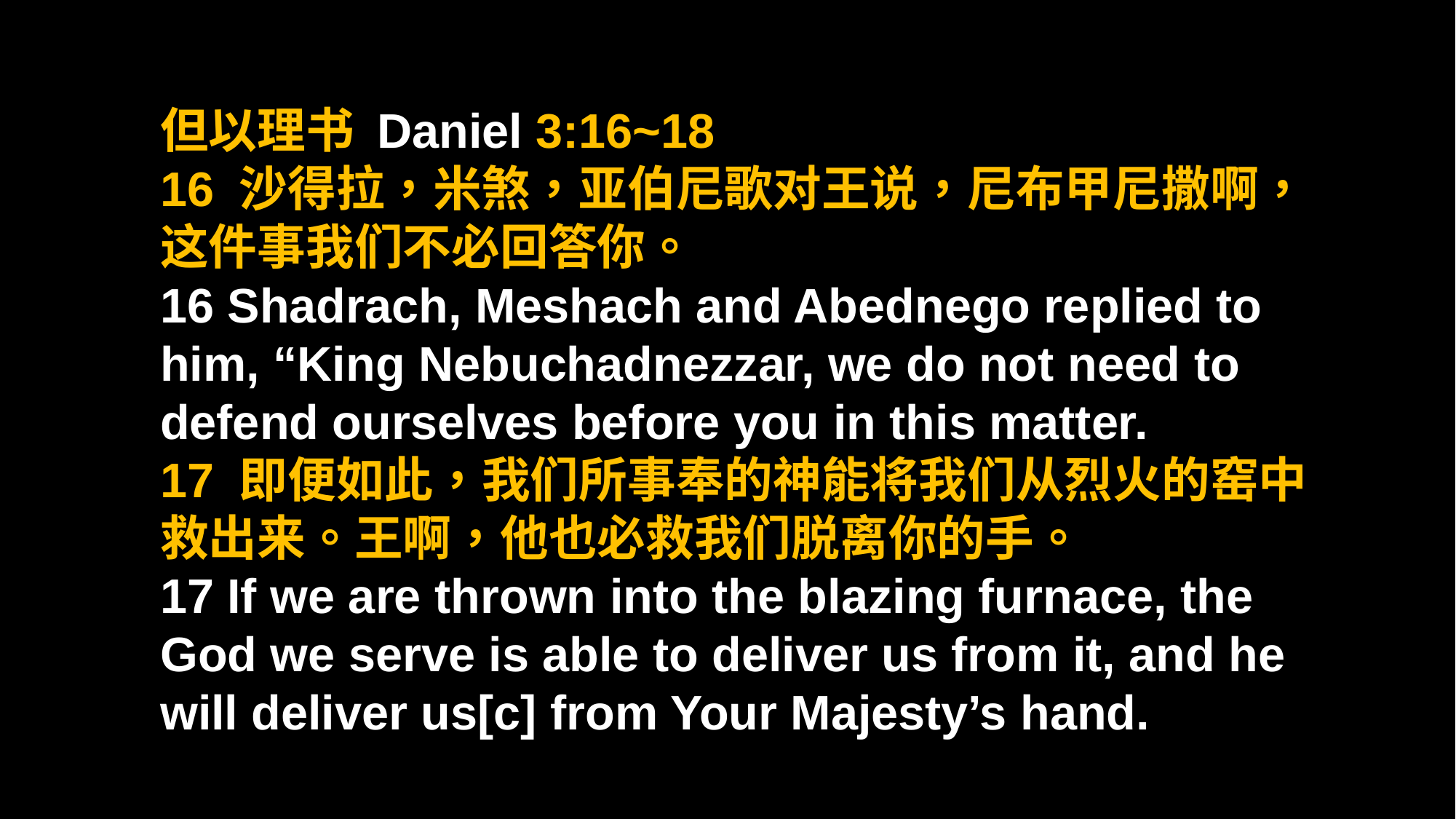

但以理书 Daniel 3:16~18
16 沙得拉，米煞，亚伯尼歌对王说，尼布甲尼撒啊，这件事我们不必回答你。
16 Shadrach, Meshach and Abednego replied to him, “King Nebuchadnezzar, we do not need to defend ourselves before you in this matter.
17 即便如此，我们所事奉的神能将我们从烈火的窑中救出来。王啊，他也必救我们脱离你的手。
17 If we are thrown into the blazing furnace, the God we serve is able to deliver us from it, and he will deliver us[c] from Your Majesty’s hand.